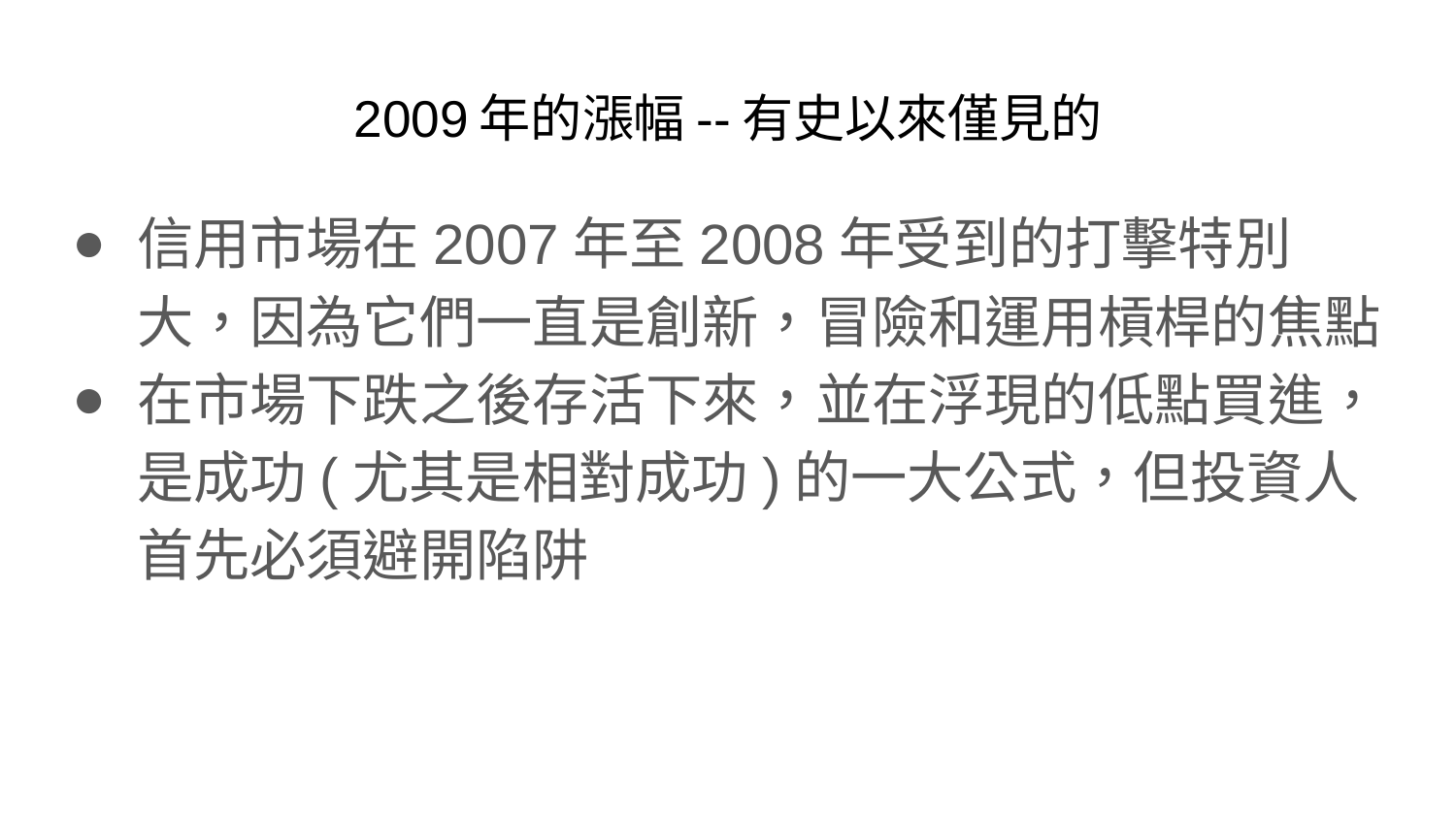

# 2009年的漲幅--有史以來僅見的
信用市場在2007年至2008年受到的打擊特別大，因為它們一直是創新，冒險和運用槓桿的焦點
在市場下跌之後存活下來，並在浮現的低點買進，是成功(尤其是相對成功)的一大公式，但投資人首先必須避開陷阱